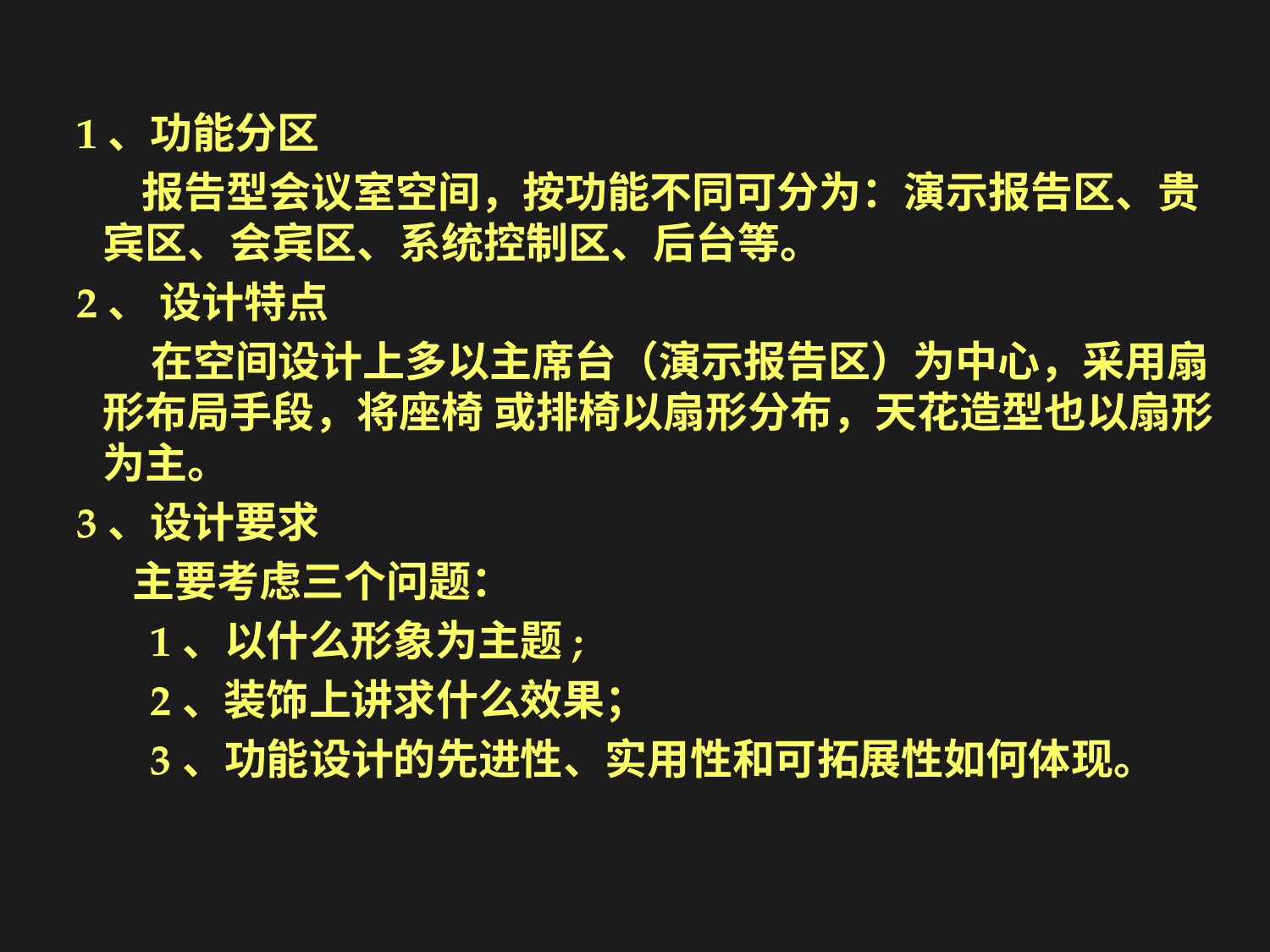

1、功能分区
        报告型会议室空间，按功能不同可分为：演示报告区、贵宾区、会宾区、系统控制区、后台等。
  2、 设计特点
         在空间设计上多以主席台（演示报告区）为中心，采用扇形布局手段，将座椅 或排椅以扇形分布，天花造型也以扇形为主。
  3、设计要求
       主要考虑三个问题：
         1、以什么形象为主题;
         2、装饰上讲求什么效果；
         3、功能设计的先进性、实用性和可拓展性如何体现。

212